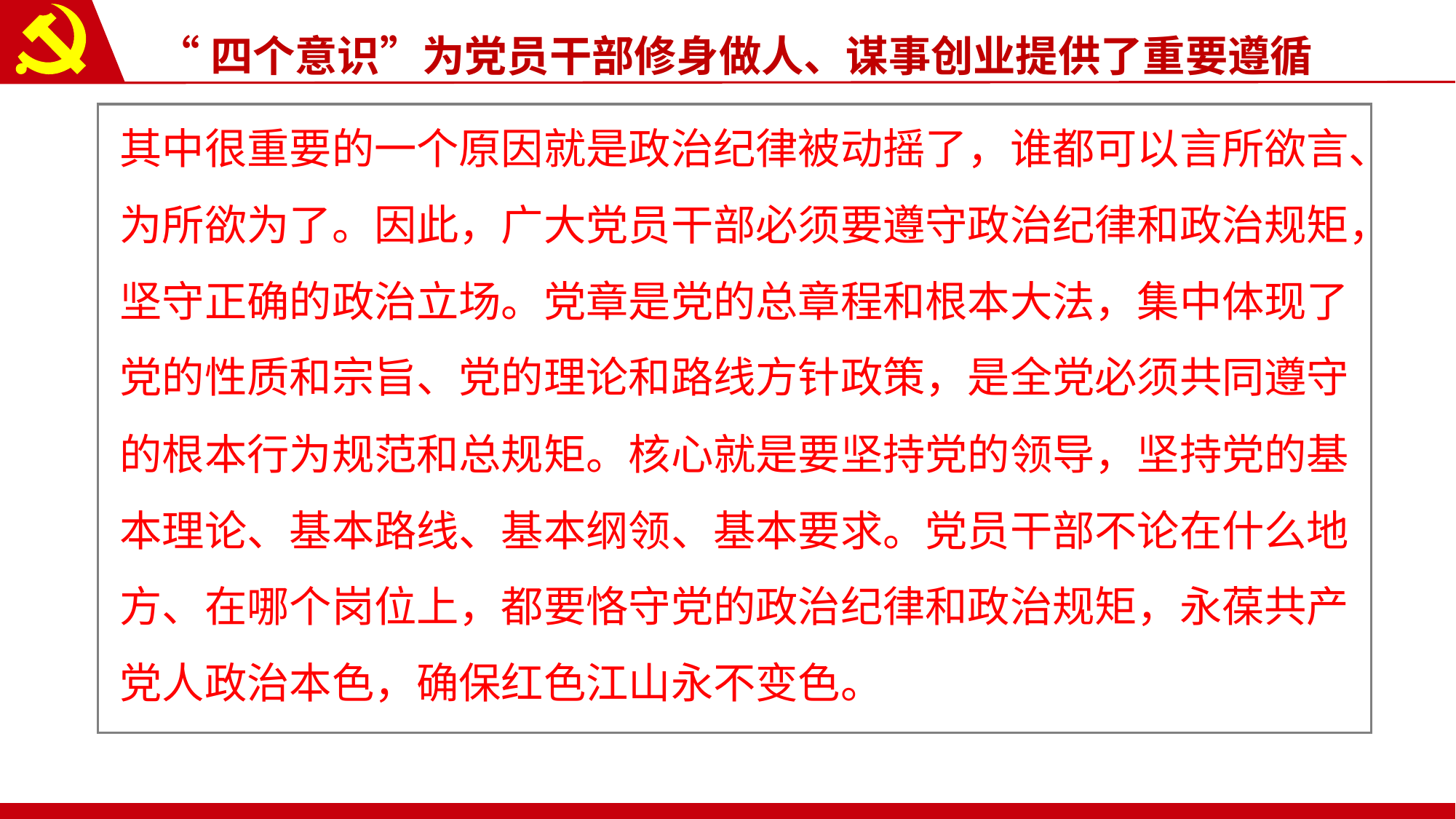

“四个意识”为党员干部修身做人、谋事创业提供了重要遵循
其中很重要的一个原因就是政治纪律被动摇了，谁都可以言所欲言、为所欲为了。因此，广大党员干部必须要遵守政治纪律和政治规矩，坚守正确的政治立场。党章是党的总章程和根本大法，集中体现了党的性质和宗旨、党的理论和路线方针政策，是全党必须共同遵守的根本行为规范和总规矩。核心就是要坚持党的领导，坚持党的基本理论、基本路线、基本纲领、基本要求。党员干部不论在什么地方、在哪个岗位上，都要恪守党的政治纪律和政治规矩，永葆共产党人政治本色，确保红色江山永不变色。